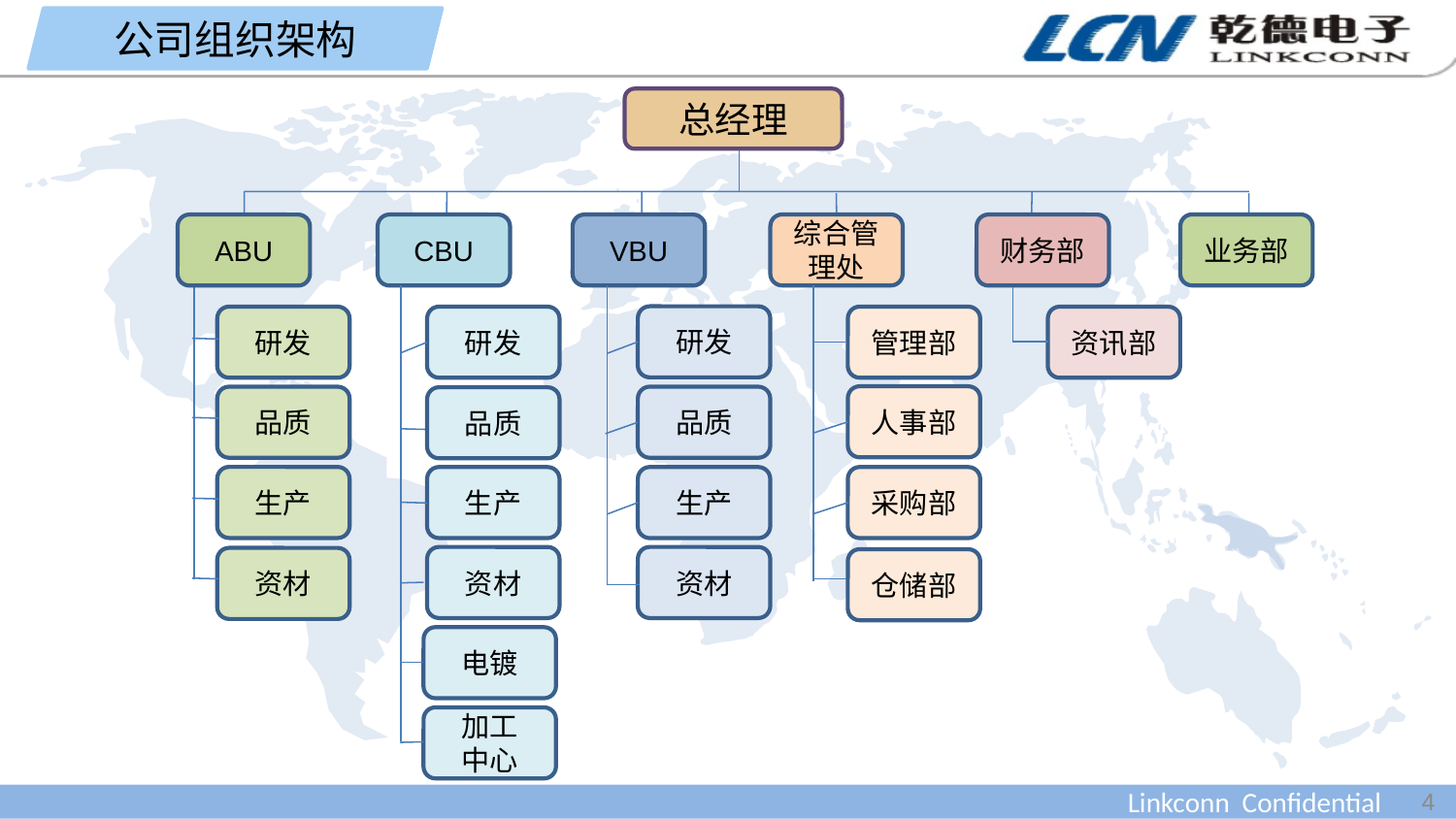

公司组织架构
总经理
综合管理处
业务部
ABU
CBU
VBU
财务部
研发
研发
研发
管理部
资讯部
人事部
品质
品质
品质
生产
生产
生产
采购部
资材
资材
资材
仓储部
电镀
加工
中心
4